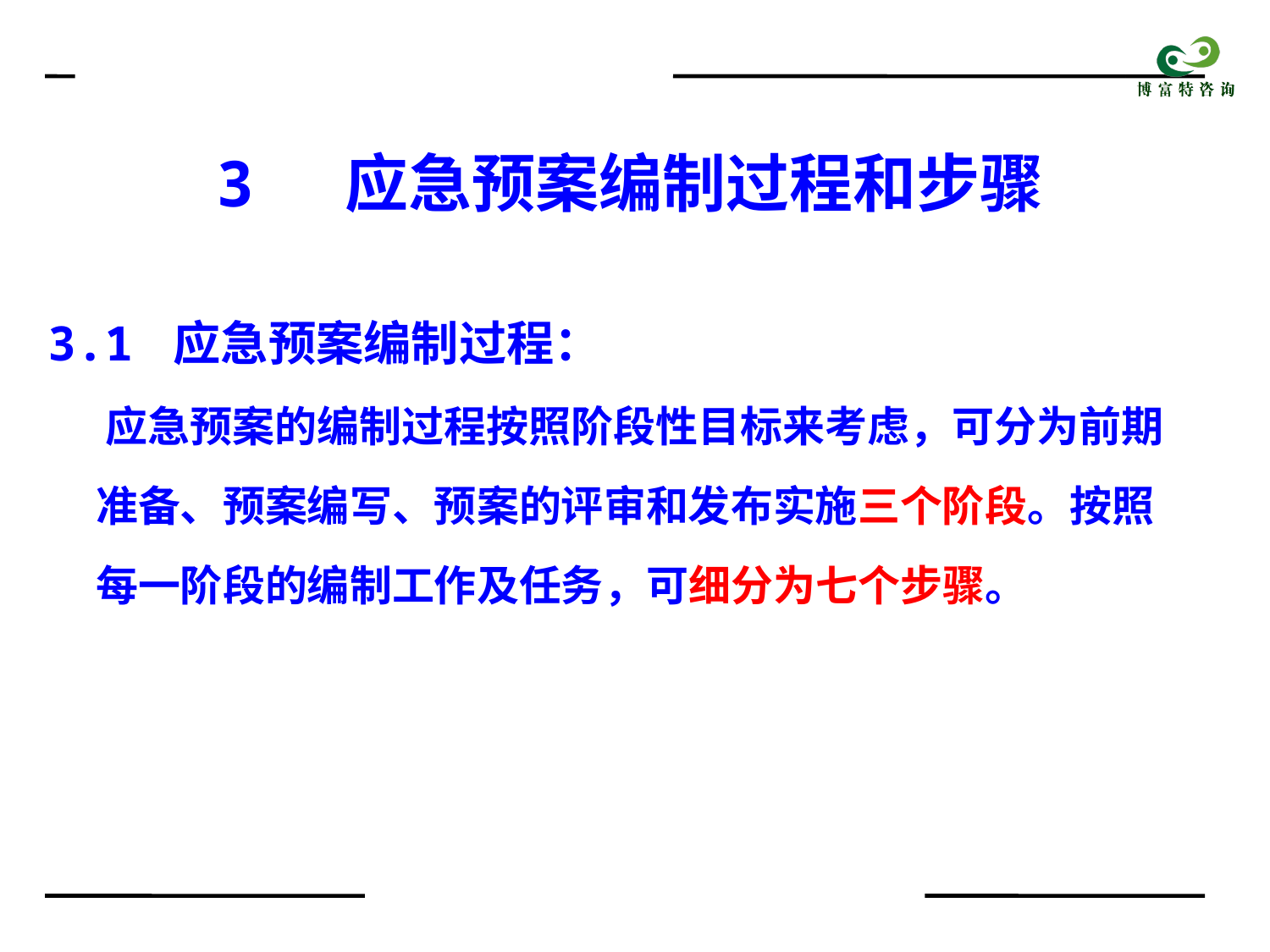

3  应急预案编制过程和步骤
3.1 应急预案编制过程：
     应急预案的编制过程按照阶段性目标来考虑，可分为前期
    准备、预案编写、预案的评审和发布实施三个阶段。按照
    每一阶段的编制工作及任务，可细分为七个步骤。